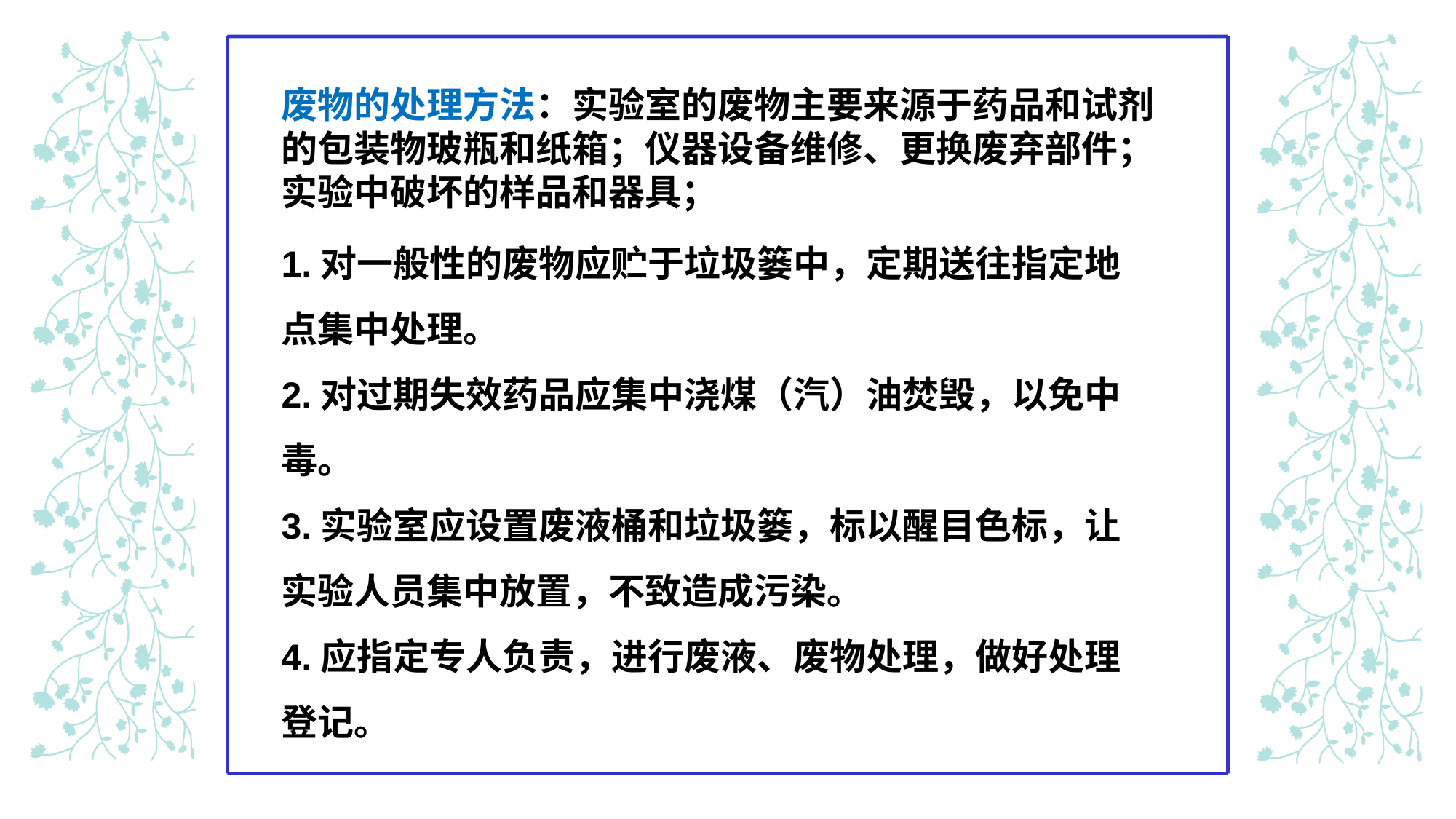

废物的处理方法：实验室的废物主要来源于药品和试剂的包装物玻瓶和纸箱；仪器设备维修、更换废弃部件；实验中破坏的样品和器具；
1.对一般性的废物应贮于垃圾篓中，定期送往指定地点集中处理。
2.对过期失效药品应集中浇煤（汽）油焚毁，以免中毒。
3.实验室应设置废液桶和垃圾篓，标以醒目色标，让实验人员集中放置，不致造成污染。
4.应指定专人负责，进行废液、废物处理，做好处理登记。